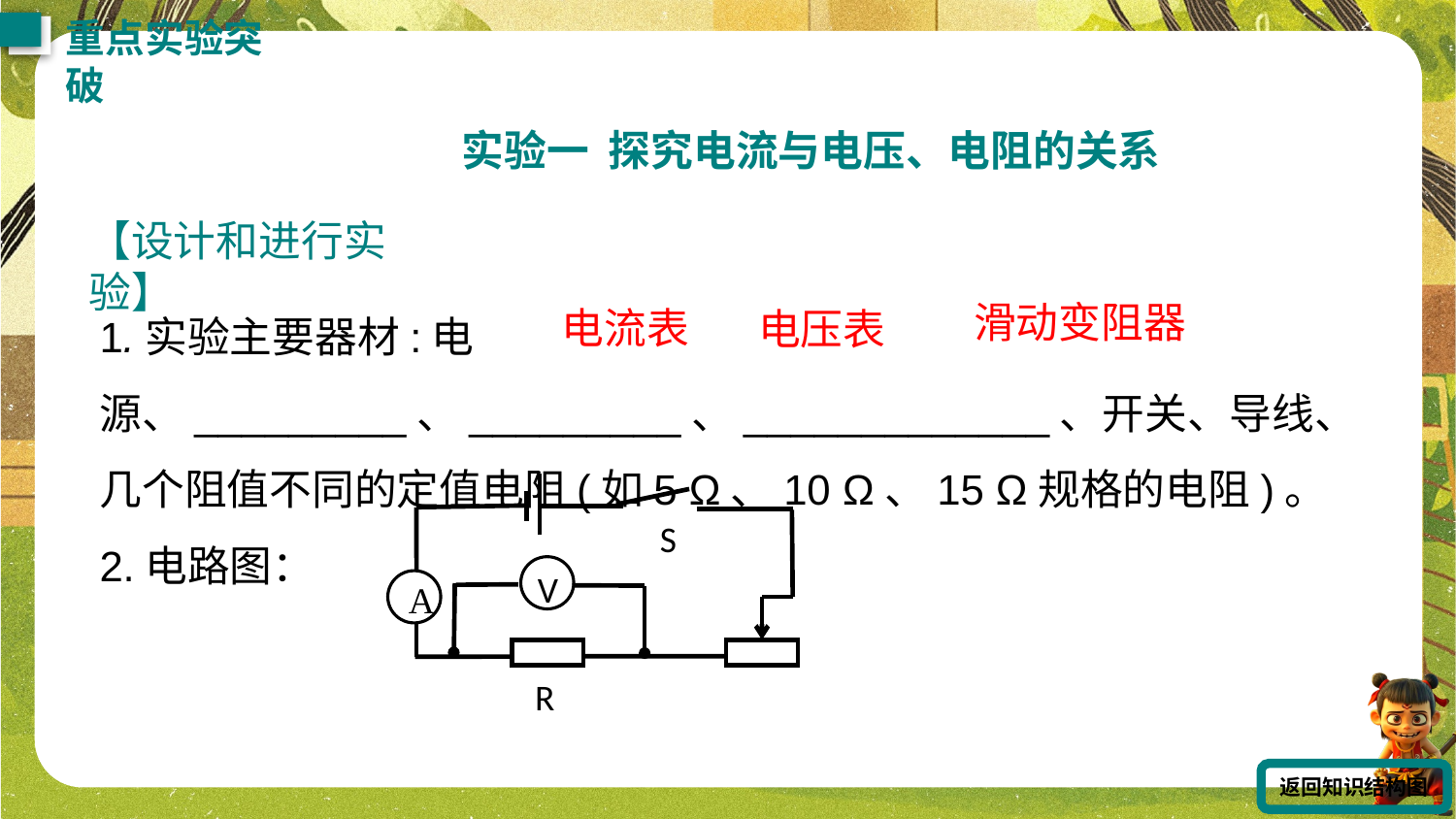

重点实验突破

实验一  探究电流与电压、电阻的关系
【设计和进行实验】
1.实验主要器材:电源、_________、_________、_____________、开关、导线、几个阻值不同的定值电阻(如5 Ω、10 Ω、15 Ω规格的电阻)。
2.电路图：
滑动变阻器
电流表
电压表
S

V
A

R
返回知识结构图